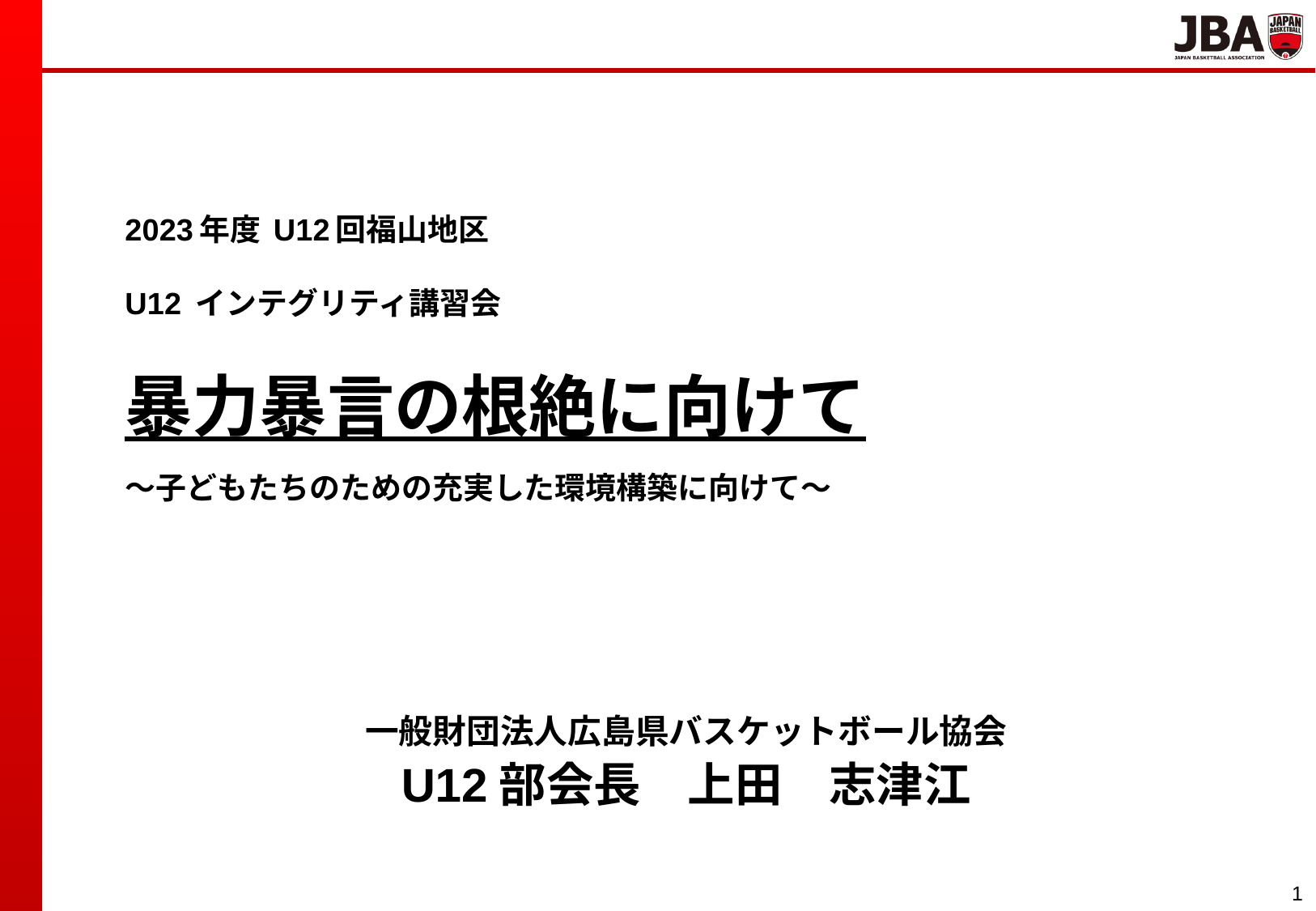

# 2023年度 U12回福山地区 U12 インテグリティ講習会 　 〜子どもたちのための充実した環境構築に向けて〜
暴力暴言の根絶に向けて
一般財団法人広島県バスケットボール協会
U12部会長　上田　志津江